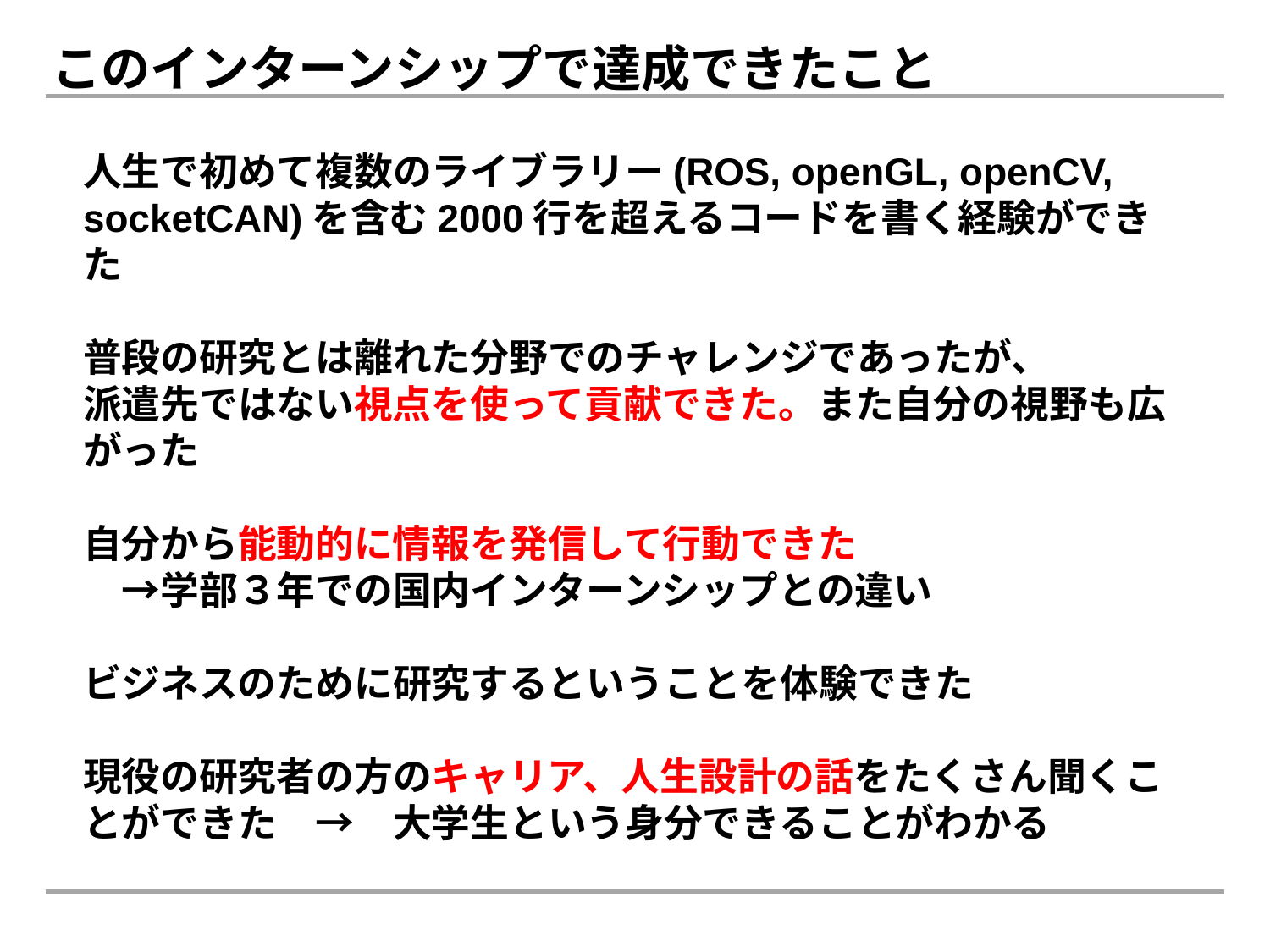

このインターンシップで達成できたこと
人生で初めて複数のライブラリー(ROS, openGL, openCV, socketCAN)を含む2000行を超えるコードを書く経験ができた

普段の研究とは離れた分野でのチャレンジであったが、
派遣先ではない視点を使って貢献できた。また自分の視野も広がった

自分から能動的に情報を発信して行動できた
　→学部３年での国内インターンシップとの違い

ビジネスのために研究するということを体験できた

現役の研究者の方のキャリア、人生設計の話をたくさん聞くことができた　→　大学生という身分できることがわかる